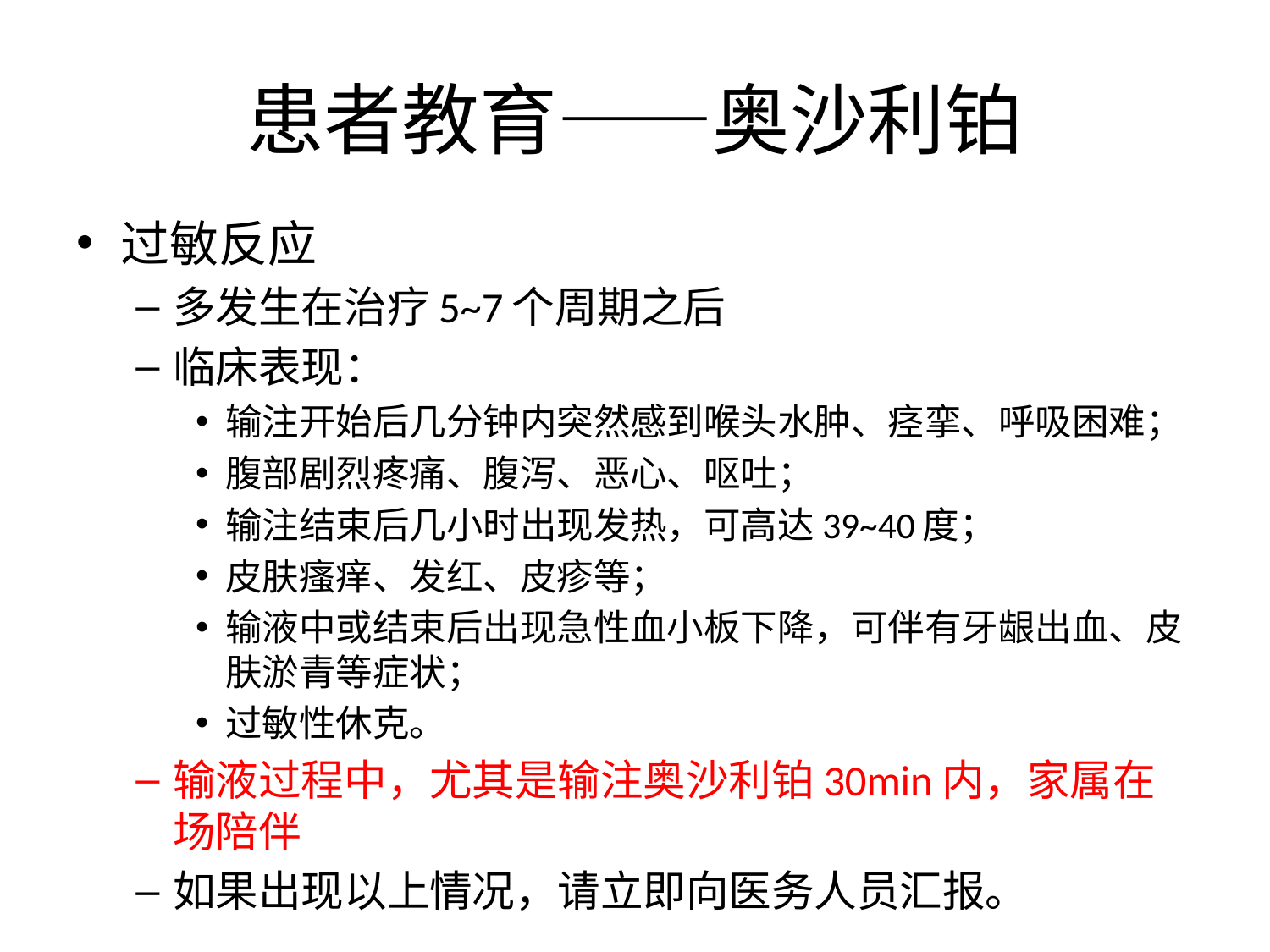

# 患者教育——奥沙利铂
过敏反应
多发生在治疗5~7个周期之后
临床表现：
输注开始后几分钟内突然感到喉头水肿、痉挛、呼吸困难；
腹部剧烈疼痛、腹泻、恶心、呕吐；
输注结束后几小时出现发热，可高达39~40度；
皮肤瘙痒、发红、皮疹等；
输液中或结束后出现急性血小板下降，可伴有牙龈出血、皮肤淤青等症状；
过敏性休克。
输液过程中，尤其是输注奥沙利铂30min内，家属在场陪伴
如果出现以上情况，请立即向医务人员汇报。